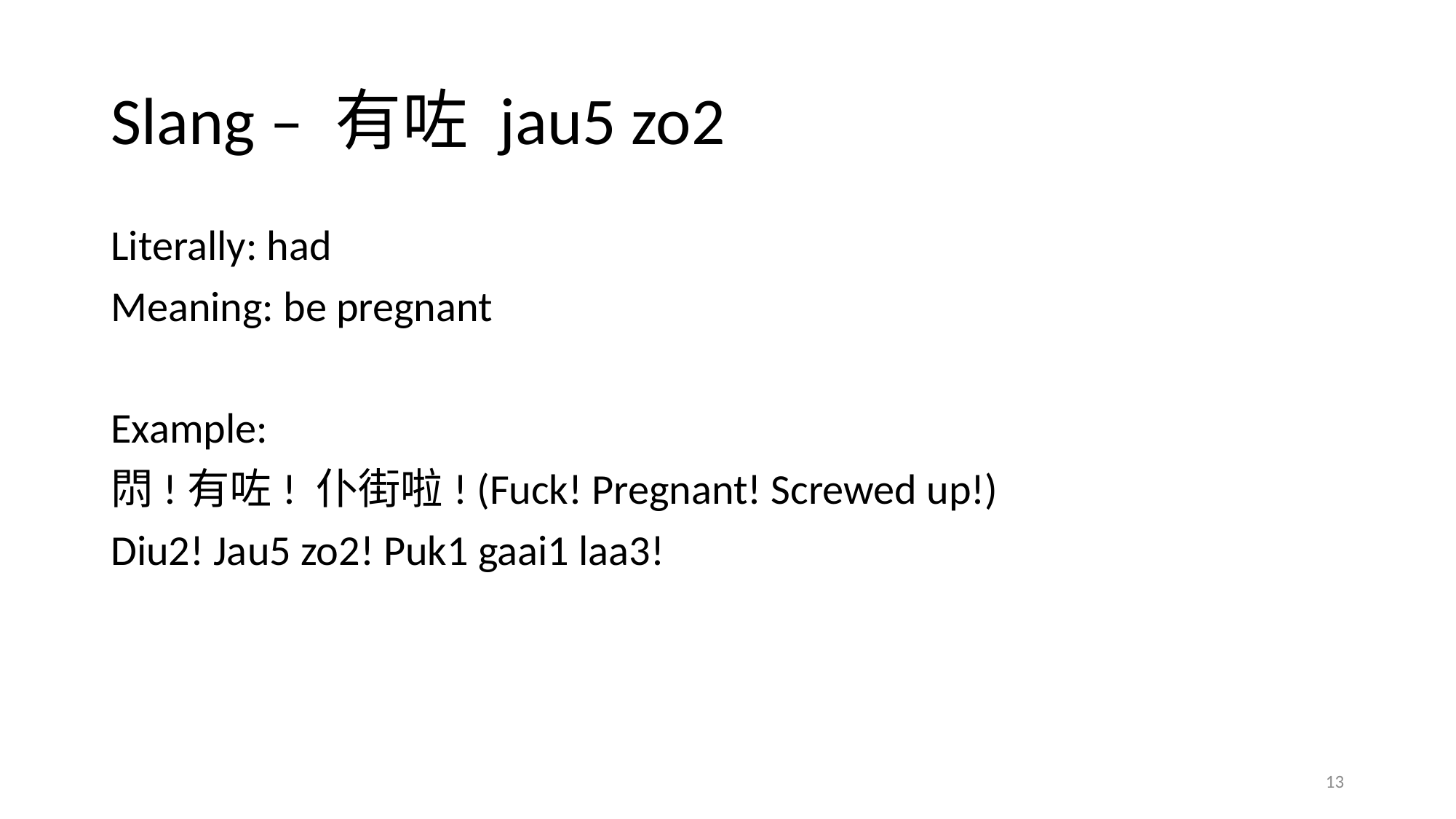

# Slang – 有咗 jau5 zo2
Literally: had
Meaning: be pregnant

Example:
𨳒!有咗! 仆街啦! (Fuck! Pregnant! Screwed up!)
Diu2! Jau5 zo2! Puk1 gaai1 laa3!

13